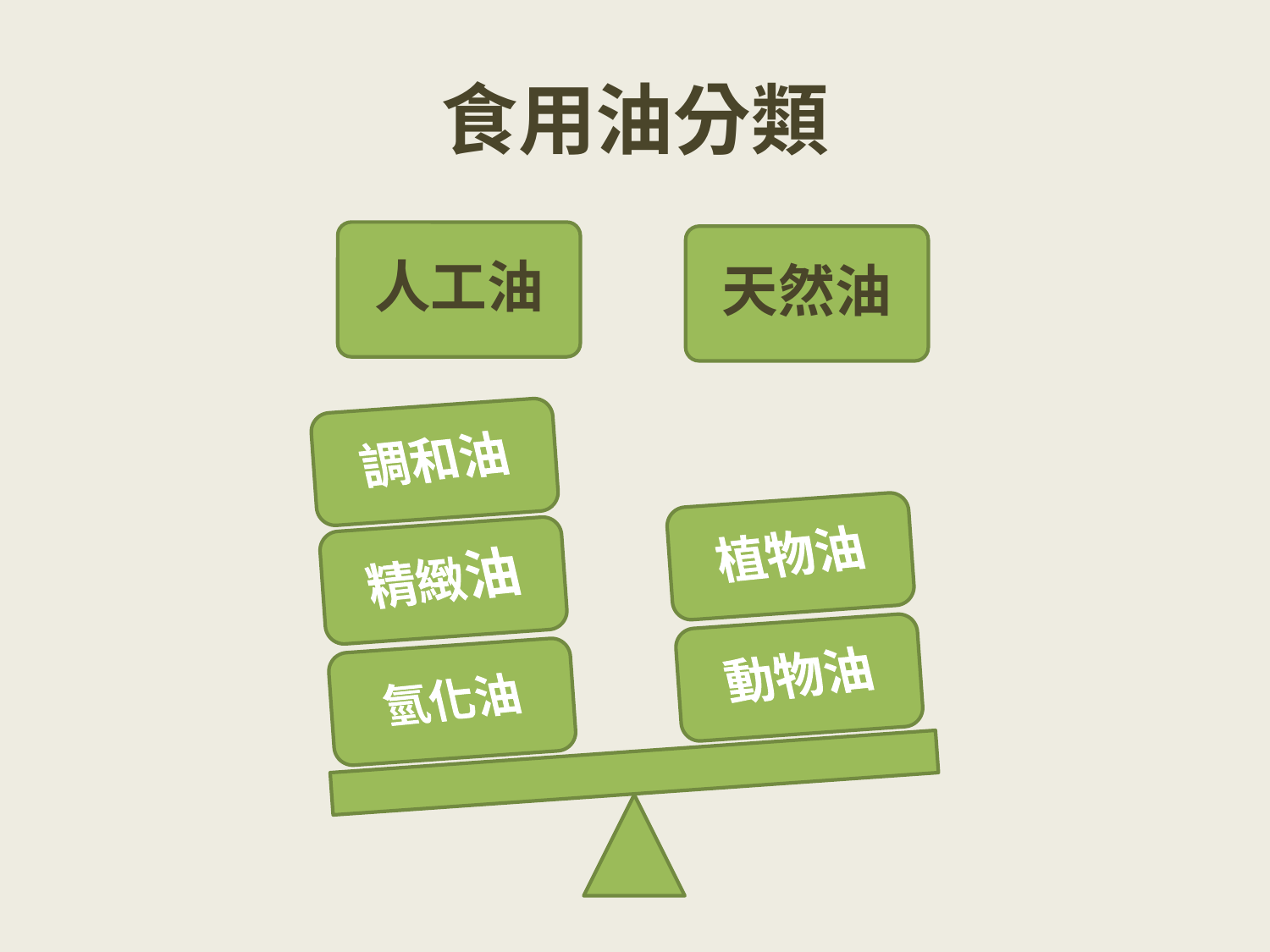

# 食用油分類
人工油
天然油
氫化油
精緻油
調和油
動物油
植物油